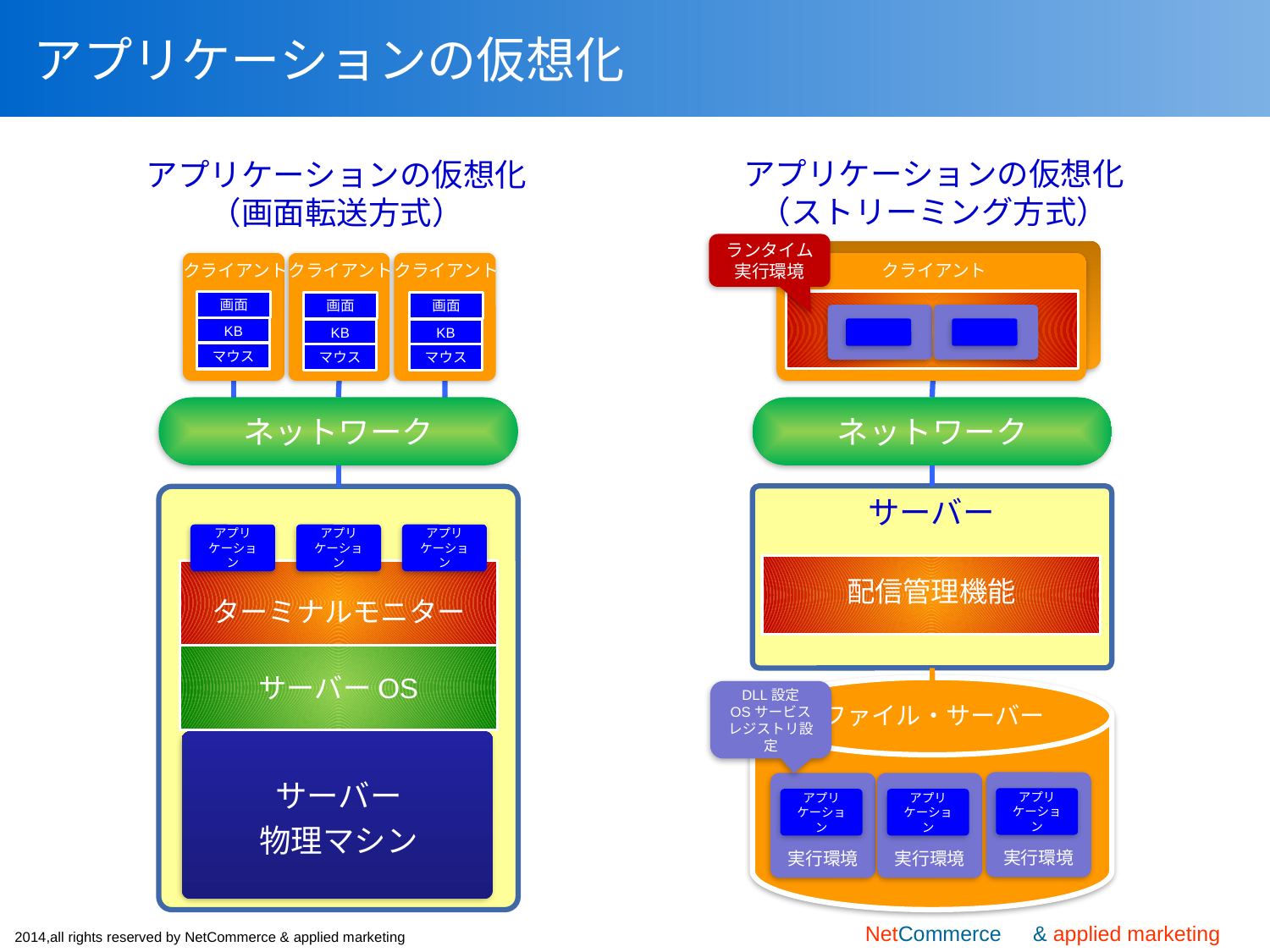

# アプリケーションの仮想化

アプリケーションの仮想化
（ストリーミング方式）
ランタイム
実行環境

クライアント

ネットワーク

配信管理機能

DLL設定
OSサービス
レジストリ設定
ファイル・サーバー
実行環境
実行環境
実行環境
アプリ
ケーション
アプリ
ケーション
アプリ
ケーション
サーバー
アプリケーションの仮想化
（画面転送方式）

クライアント

クライアント
クライアント
画面
画面
画面
KB
KB
KB
マウス
マウス
マウス
ネットワーク

アプリ
ケーション
アプリ
ケーション
アプリ
ケーション

ターミナルモニター
サーバーOS

サーバー
物理マシン